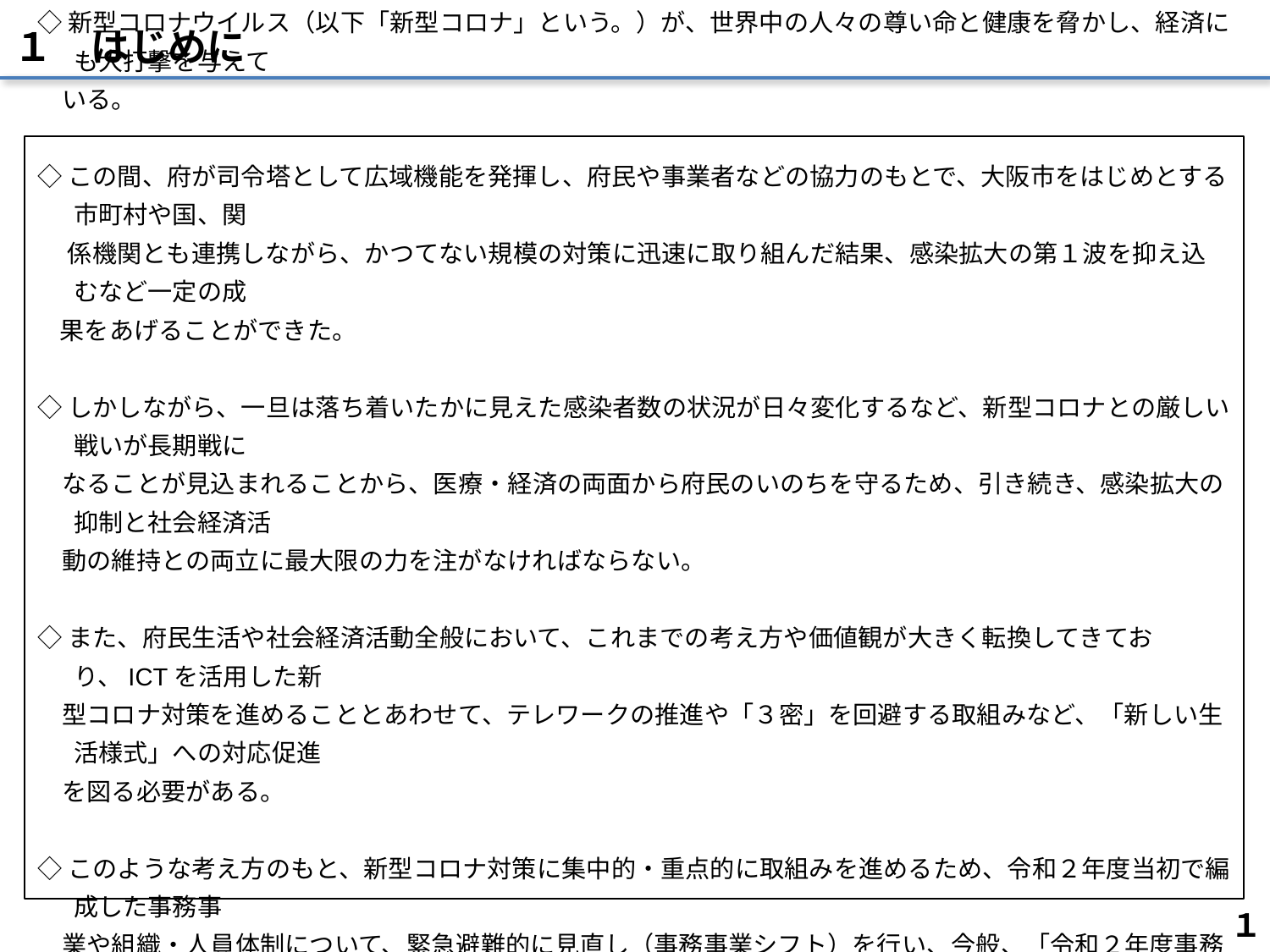

１　はじめに
◇新型コロナウイルス（以下「新型コロナ」という。）が、世界中の人々の尊い命と健康を脅かし、経済にも大打撃を与えて
　いる。

◇この間、府が司令塔として広域機能を発揮し、府民や事業者などの協力のもとで、大阪市をはじめとする市町村や国、関
　 係機関とも連携しながら、かつてない規模の対策に迅速に取り組んだ結果、感染拡大の第１波を抑え込むなど一定の成
   果をあげることができた。

◇しかしながら、一旦は落ち着いたかに見えた感染者数の状況が日々変化するなど、新型コロナとの厳しい戦いが長期戦に
　なることが見込まれることから、医療・経済の両面から府民のいのちを守るため、引き続き、感染拡大の抑制と社会経済活
　動の維持との両立に最大限の力を注がなければならない。

◇また、府民生活や社会経済活動全般において、これまでの考え方や価値観が大きく転換してきており、ICTを活用した新
　型コロナ対策を進めることとあわせて、テレワークの推進や「３密」を回避する取組みなど、「新しい生活様式」への対応促進
　を図る必要がある。

◇このような考え方のもと、新型コロナ対策に集中的・重点的に取組みを進めるため、令和２年度当初で編成した事務事
　業や組織・人員体制について、緊急避難的に見直し（事務事業シフト）を行い、今般、「令和２年度事務事業の見直
　しについて（案）」として取りまとめた。
１